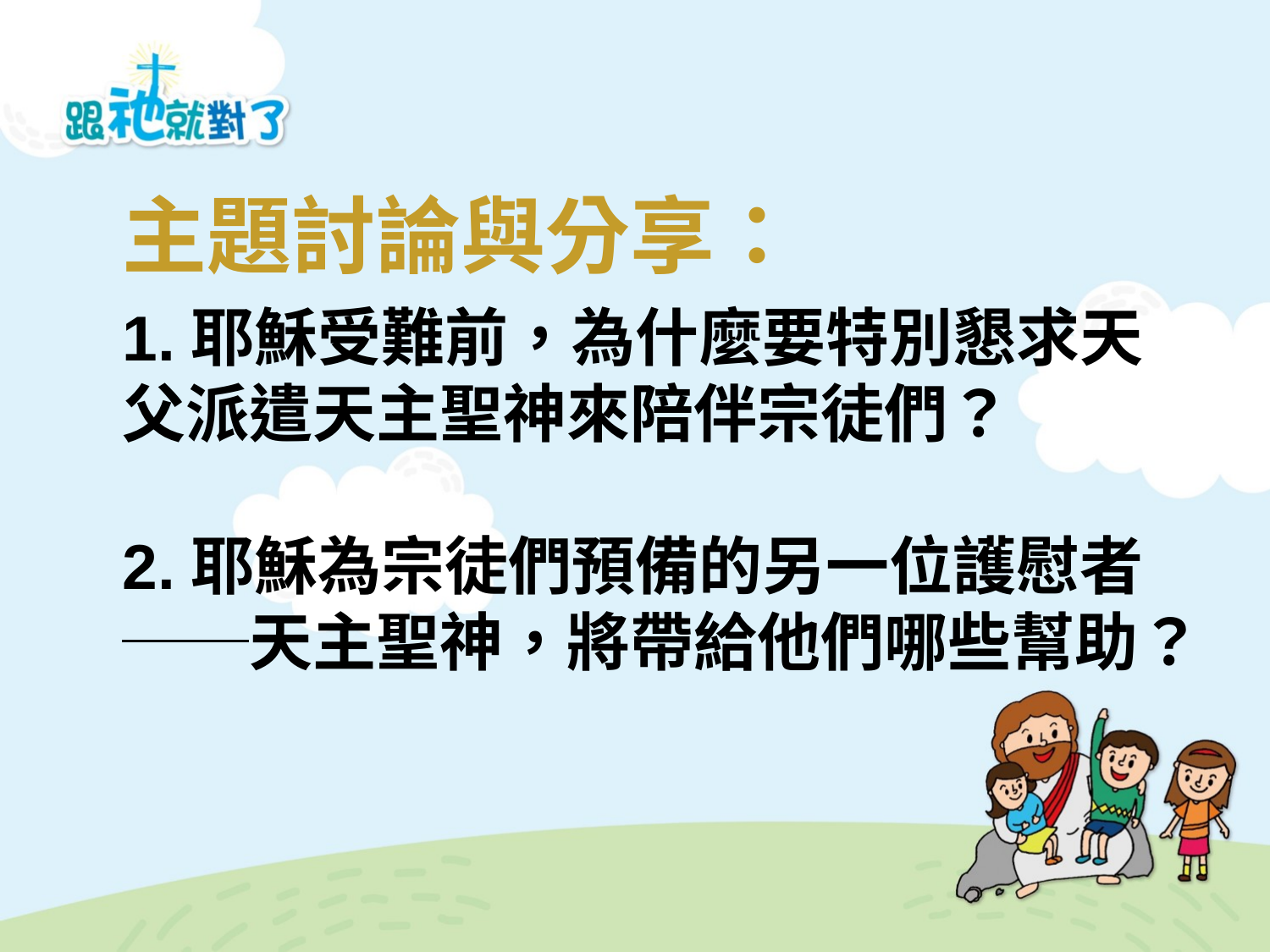

主題討論與分享：
1.耶穌受難前，為什麼要特別懇求天父派遣天主聖神來陪伴宗徒們？

2.耶穌為宗徒們預備的另一位護慰者──天主聖神，將帶給他們哪些幫助？